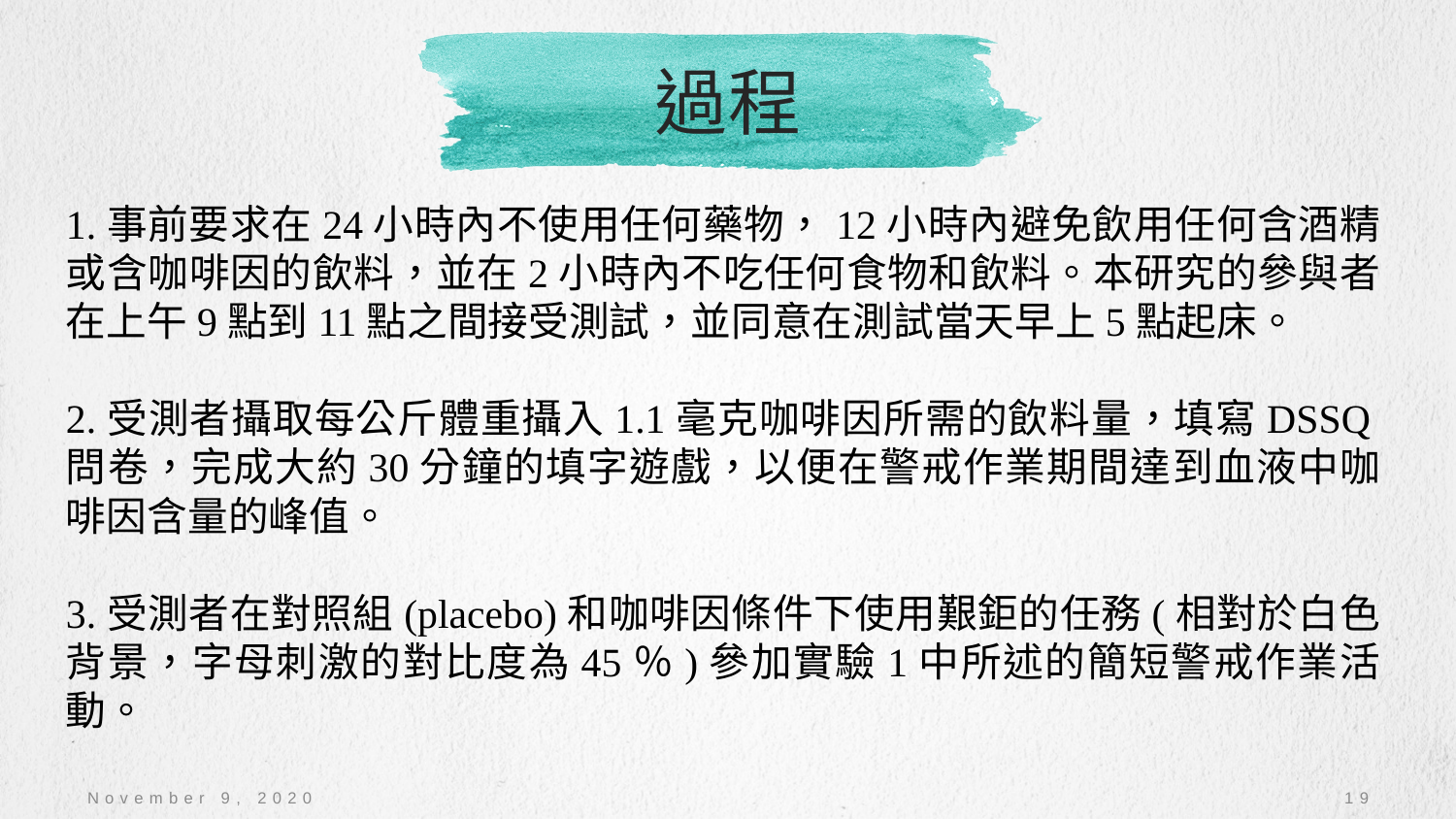

# 過程
1.事前要求在24小時內不使用任何藥物，12小時內避免飲用任何含酒精或含咖啡因的飲料，並在2小時內不吃任何食物和飲料。本研究的參與者在上午9點到11點之間接受測試，並同意在測試當天早上5點起床。

2.受測者攝取每公斤體重攝入1.1毫克咖啡因所需的飲料量，填寫DSSQ問卷，完成大約30分鐘的填字遊戲，以便在警戒作業期間達到血液中咖啡因含量的峰值。

3.受測者在對照組(placebo)和咖啡因條件下使用艱鉅的任務(相對於白色背景，字母刺激的對比度為45％)參加實驗1中所述的簡短警戒作業活動。

November 9, 2020
19